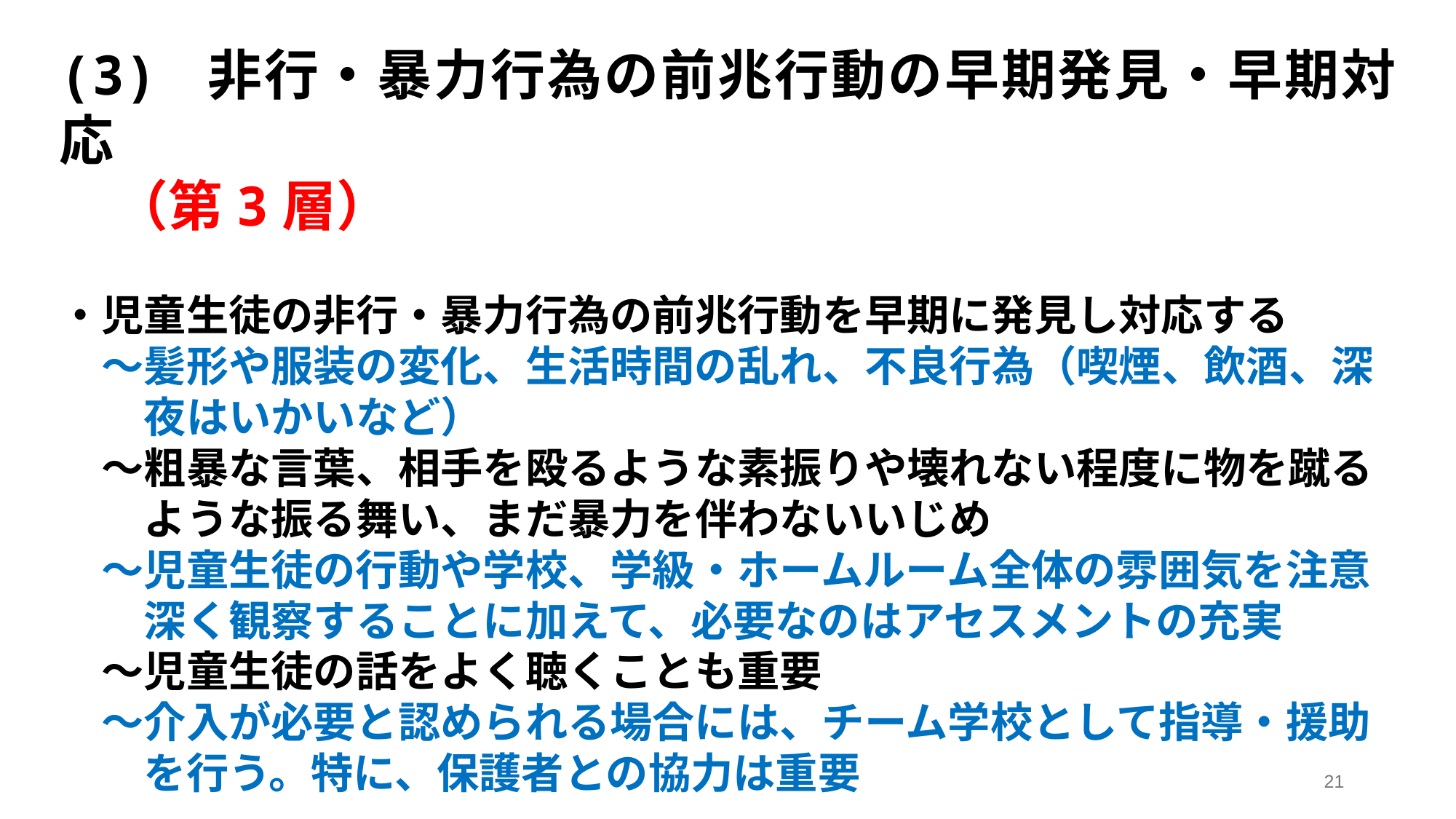

(3) 非行・暴力行為の前兆行動の早期発見・早期対応
　（第3層）

・児童生徒の非行・暴力行為の前兆行動を早期に発見し対応する
　～髪形や服装の変化、生活時間の乱れ、不良行為（喫煙、飲酒、深
　　夜はいかいなど）
　～粗暴な言葉、相手を殴るような素振りや壊れない程度に物を蹴る
　　ような振る舞い、まだ暴力を伴わないいじめ
　～児童生徒の行動や学校、学級・ホームルーム全体の雰囲気を注意
　　深く観察することに加えて、必要なのはアセスメントの充実
　～児童生徒の話をよく聴くことも重要
　～介入が必要と認められる場合には、チーム学校として指導・援助
　　を行う。特に、保護者との協力は重要
21